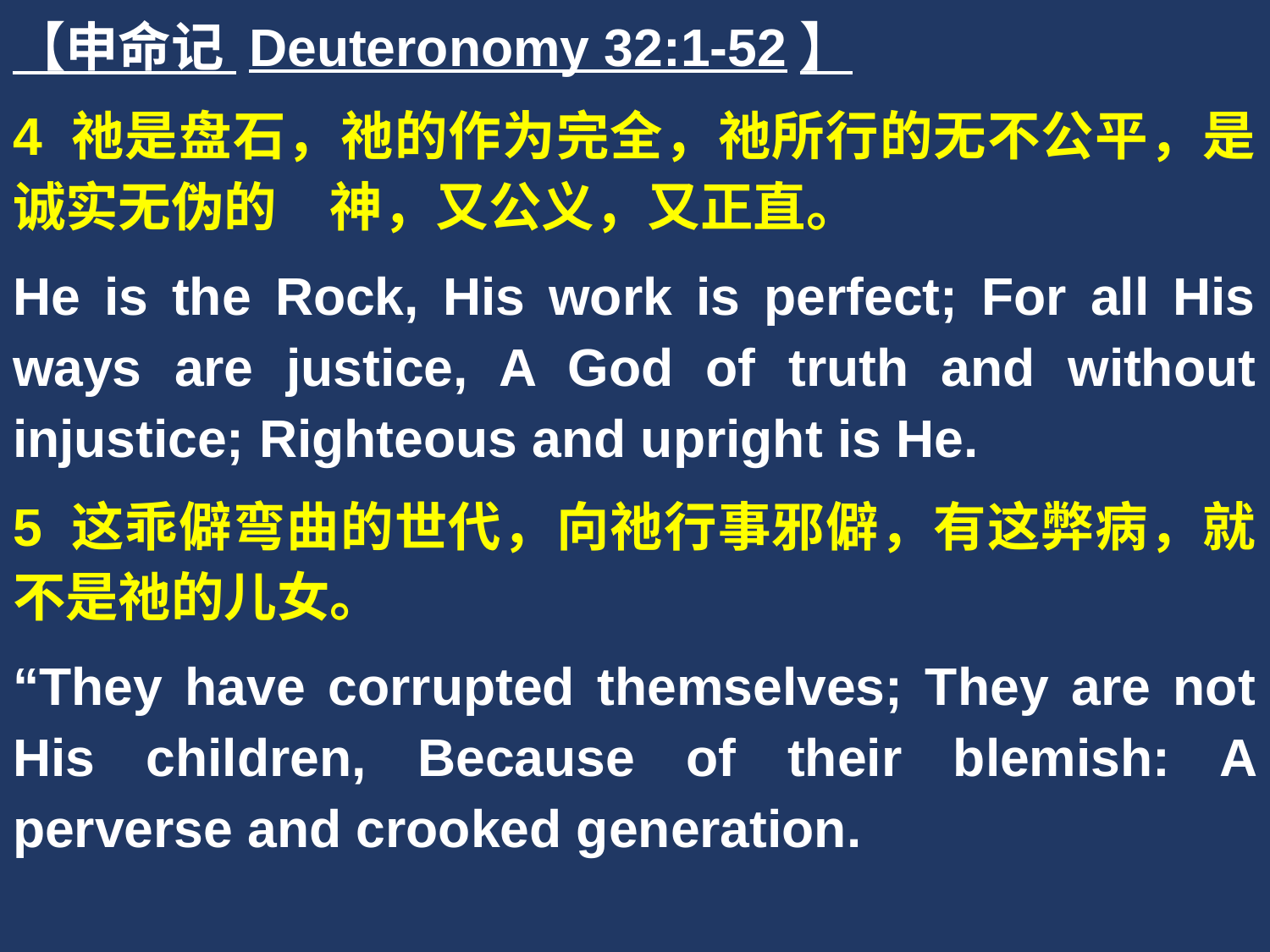

【申命记 Deuteronomy 32:1-52】
4 祂是盘石，祂的作为完全，祂所行的无不公平，是诚实无伪的　神，又公义，又正直。
He is the Rock, His work is perfect; For all His ways are justice, A God of truth and without injustice; Righteous and upright is He.
5 这乖僻弯曲的世代，向祂行事邪僻，有这弊病，就不是祂的儿女。
“They have corrupted themselves; They are not His children, Because of their blemish: A perverse and crooked generation.